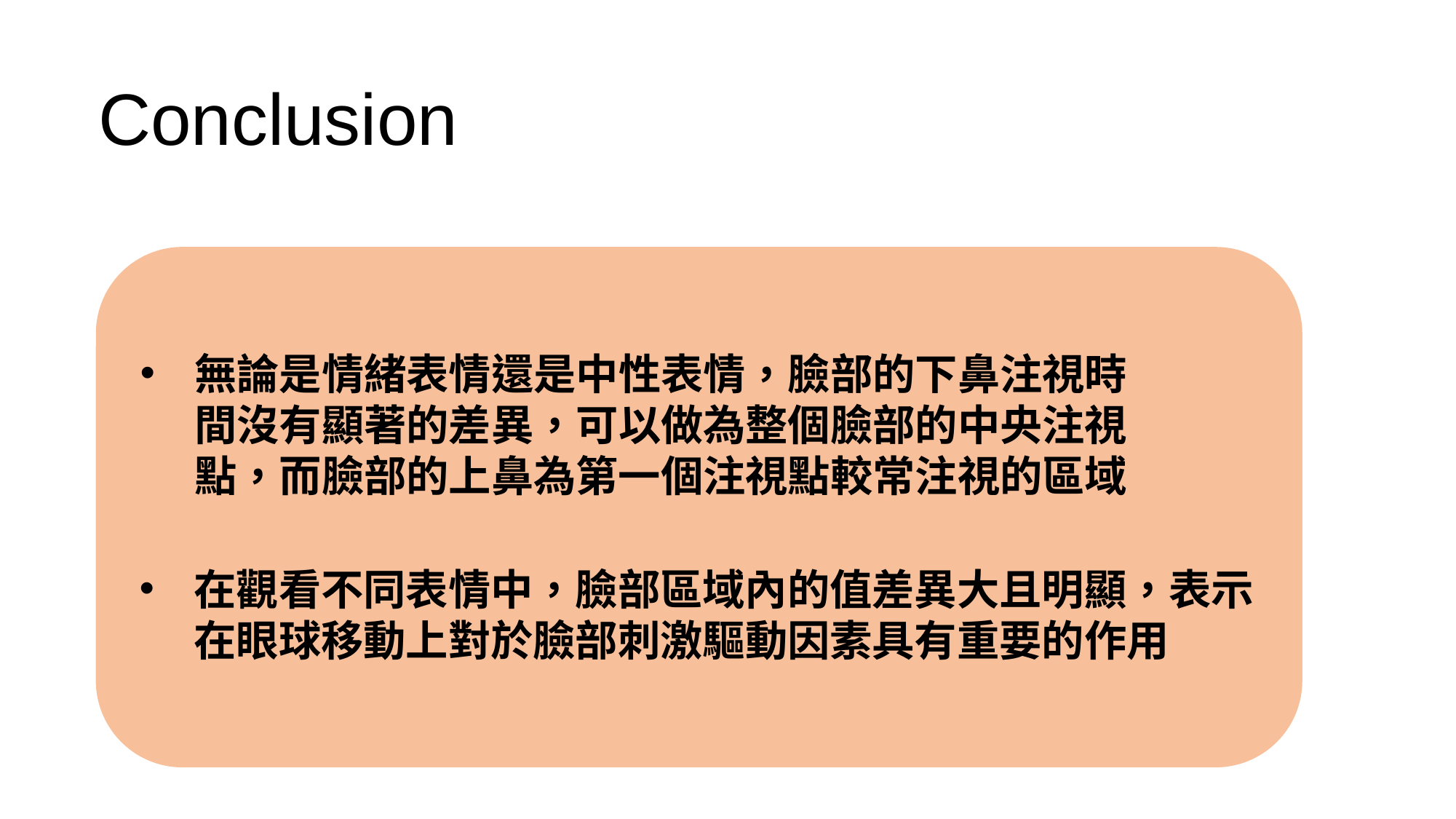

Conclusion

無論是情緒表情還是中性表情，臉部的下鼻注視時間沒有顯著的差異，可以做為整個臉部的中央注視點，而臉部的上鼻為第一個注視點較常注視的區域
在觀看不同表情中，臉部區域內的值差異大且明顯，表示在眼球移動上對於臉部刺激驅動因素具有重要的作用